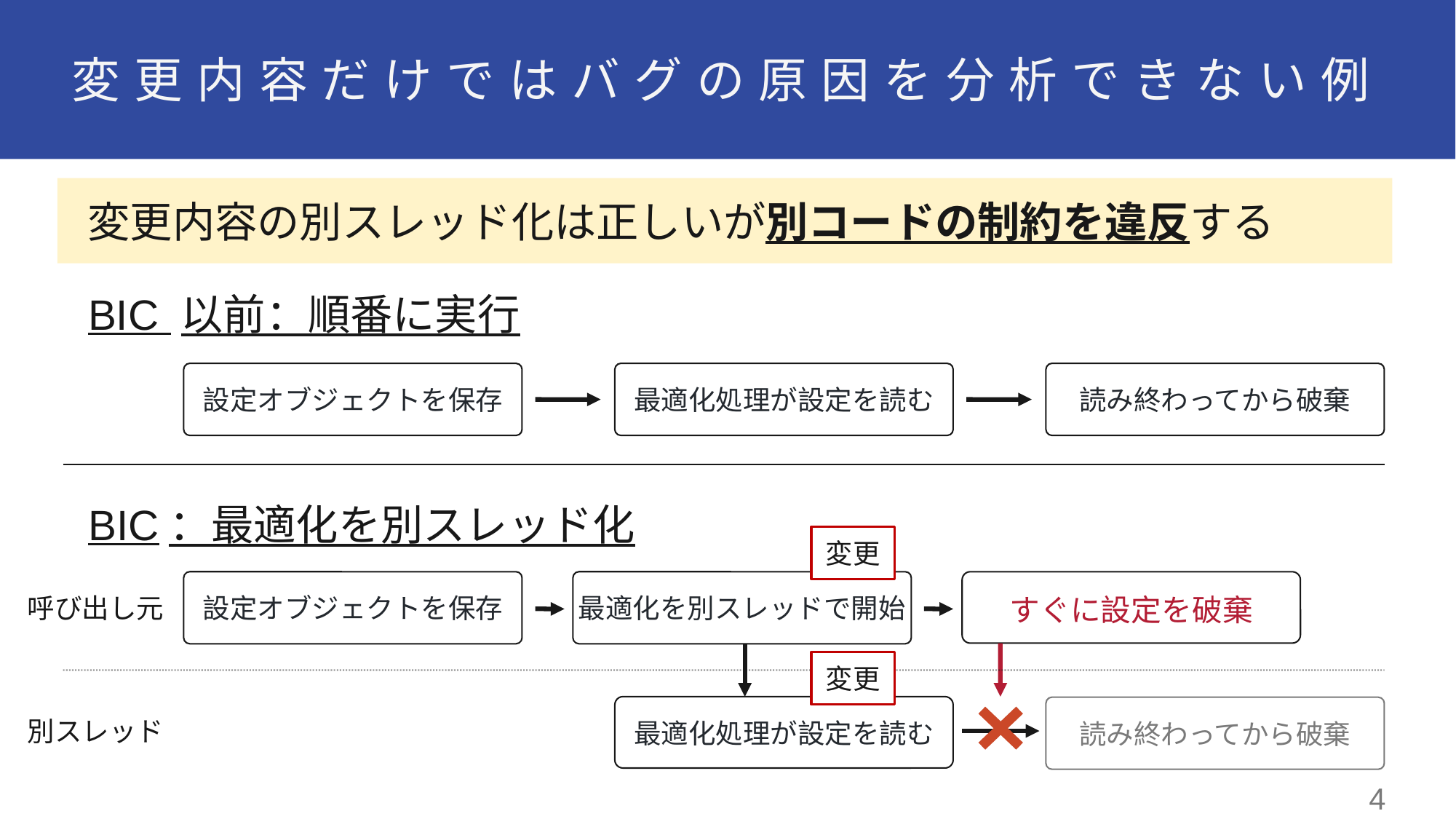

# 変更内容だけではバグの原因を分析できない例
 変更内容の別スレッド化は正しいが別コードの制約を違反する
BIC 以前：順番に実行

設定オブジェクトを保存

最適化処理が設定を読む

読み終わってから破棄

BIC：最適化を別スレッド化
変更

設定オブジェクトを保存

最適化を別スレッドで開始

呼び出し元
すぐに設定を破棄

変更

読み終わってから破棄
別スレッド
最適化処理が設定を読む

4